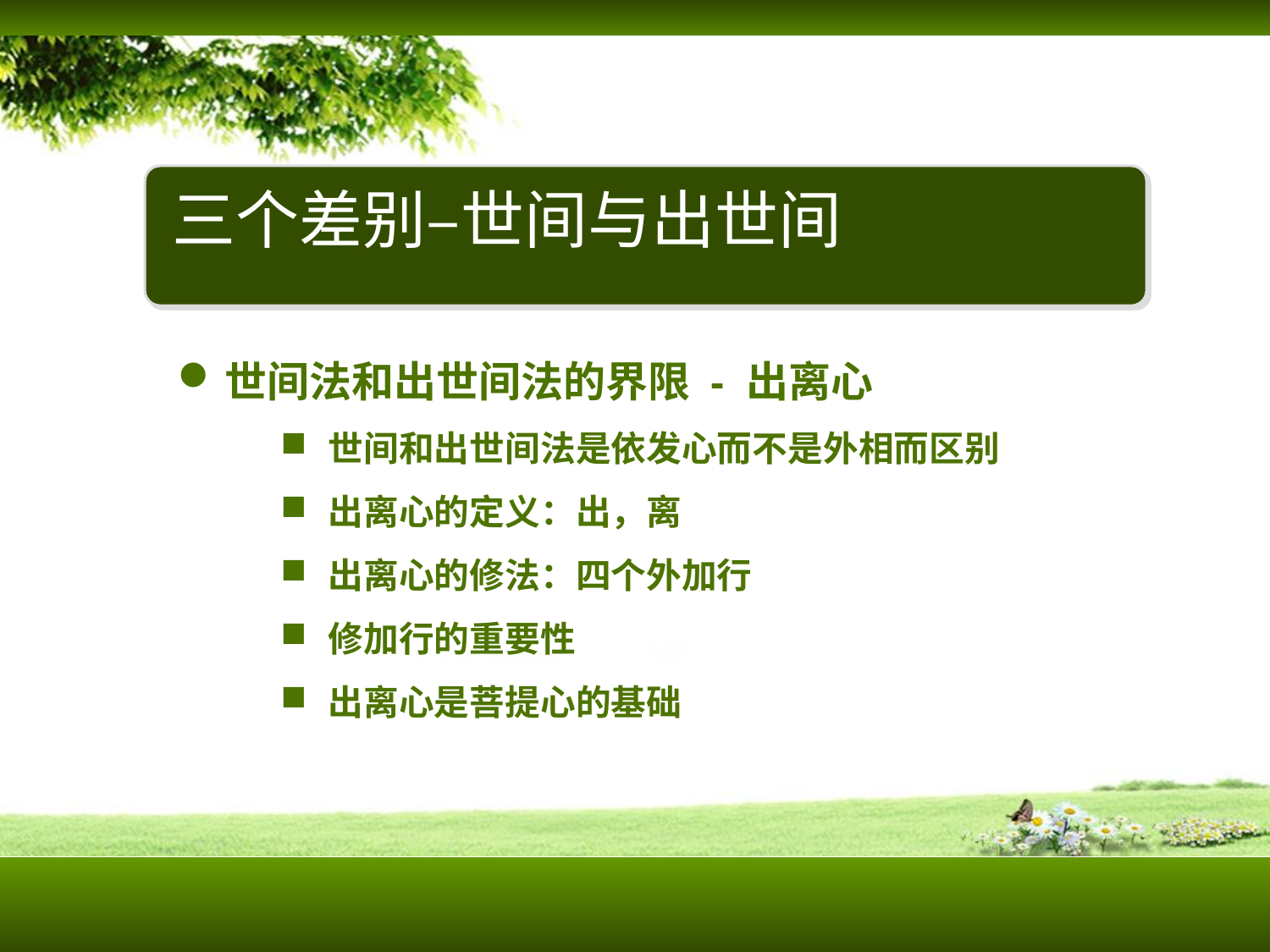

三个差别–世间与出世间
世间法和出世间法的界限 - 出离心
世间和出世间法是依发心而不是外相而区别
出离心的定义：出，离
出离心的修法：四个外加行
修加行的重要性
出离心是菩提心的基础